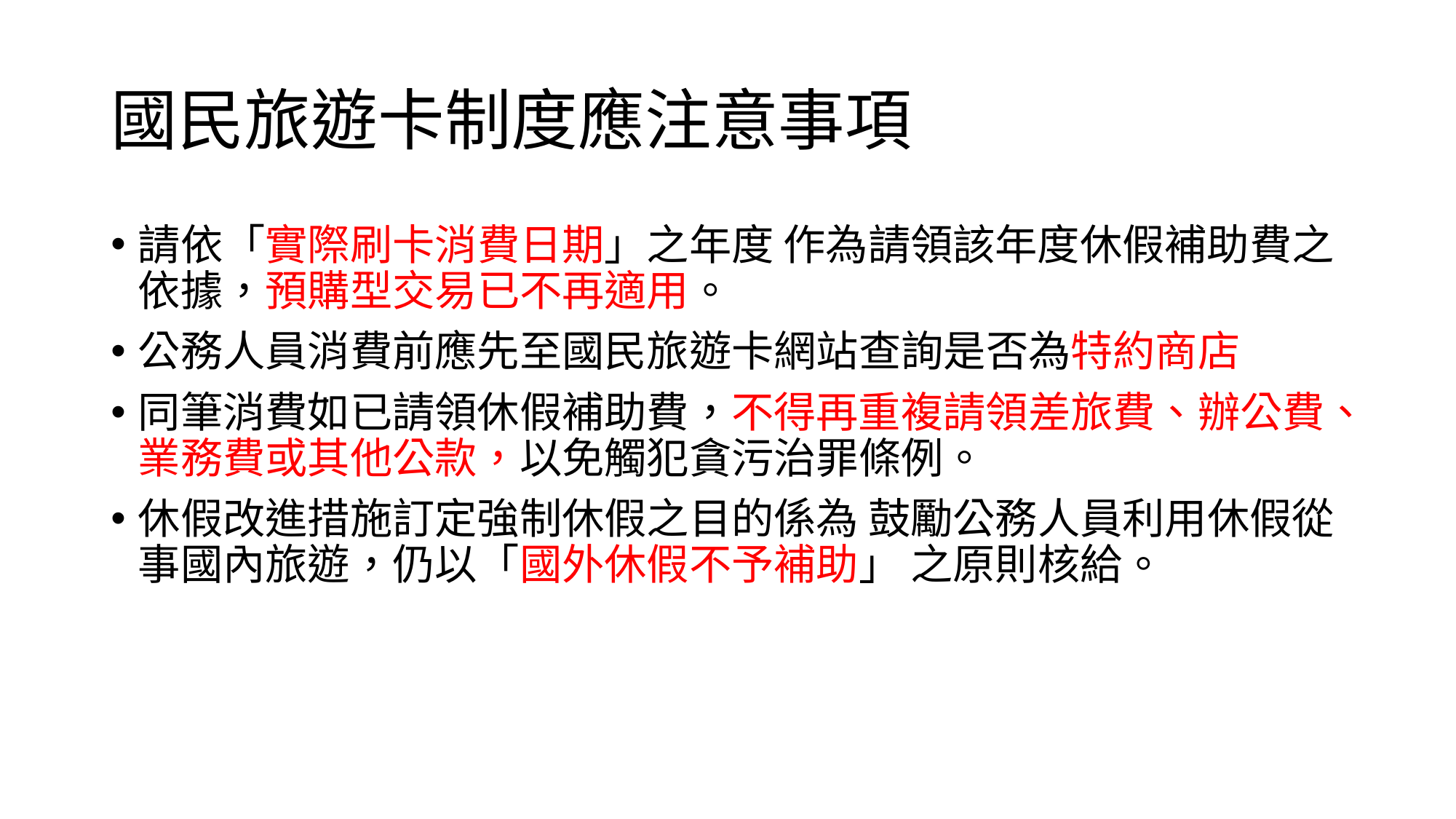

# 國民旅遊卡制度應注意事項
請依「實際刷卡消費日期」之年度 作為請領該年度休假補助費之依據，預購型交易已不再適用。
公務人員消費前應先至國民旅遊卡網站查詢是否為特約商店
同筆消費如已請領休假補助費，不得再重複請領差旅費、辦公費、業務費或其他公款，以免觸犯貪污治罪條例。
休假改進措施訂定強制休假之目的係為 鼓勵公務人員利用休假從事國內旅遊，仍以「國外休假不予補助」 之原則核給。